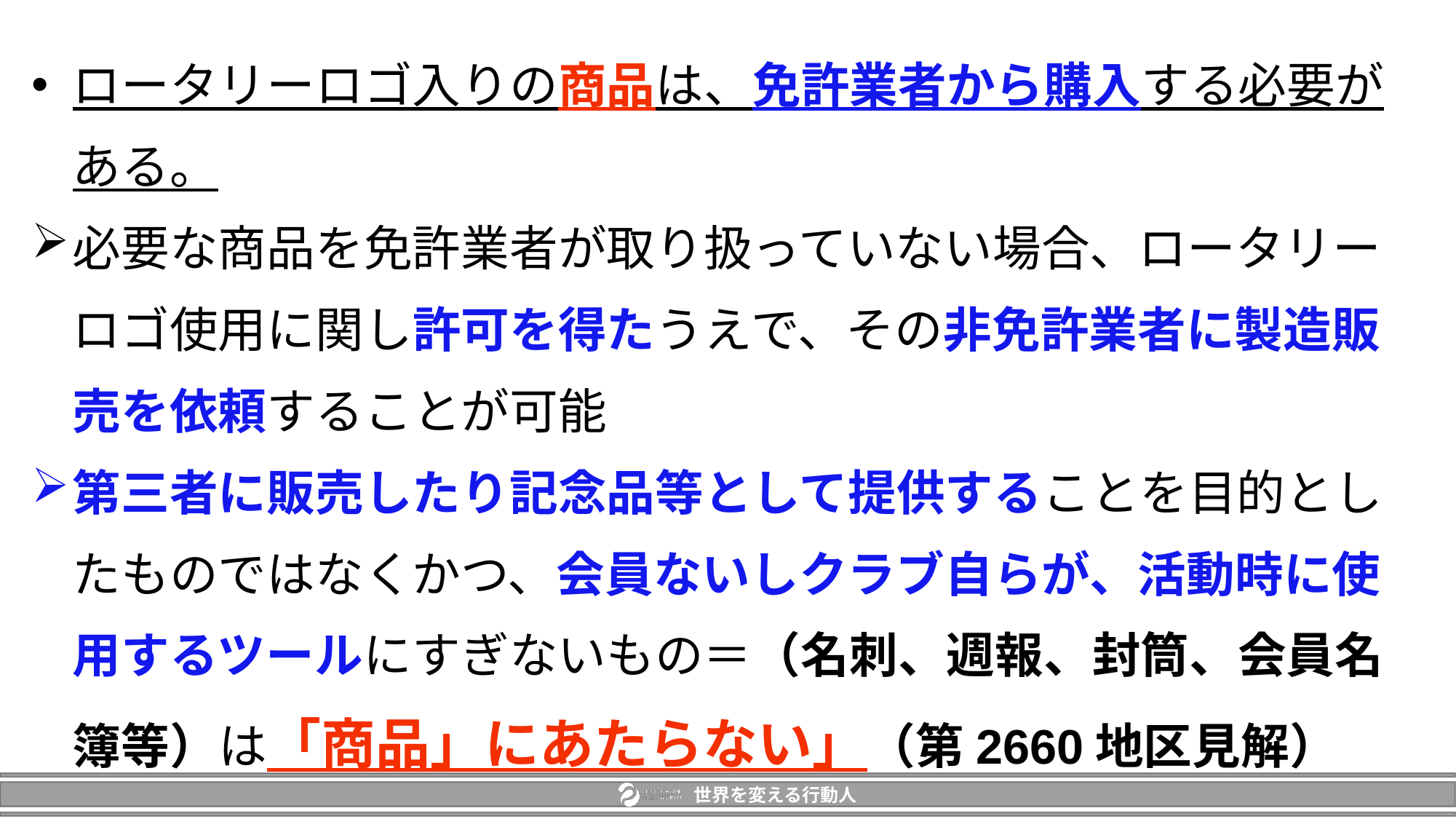

ロータリーロゴ入りの商品は、免許業者から購入する必要がある。
必要な商品を免許業者が取り扱っていない場合、ロータリーロゴ使用に関し許可を得たうえで、その非免許業者に製造販売を依頼することが可能
第三者に販売したり記念品等として提供することを目的としたものではなくかつ、会員ないしクラブ自らが、活動時に使用するツールにすぎないもの＝（名刺、週報、封筒、会員名簿等）は「商品」にあたらない」（第2660地区見解）

#